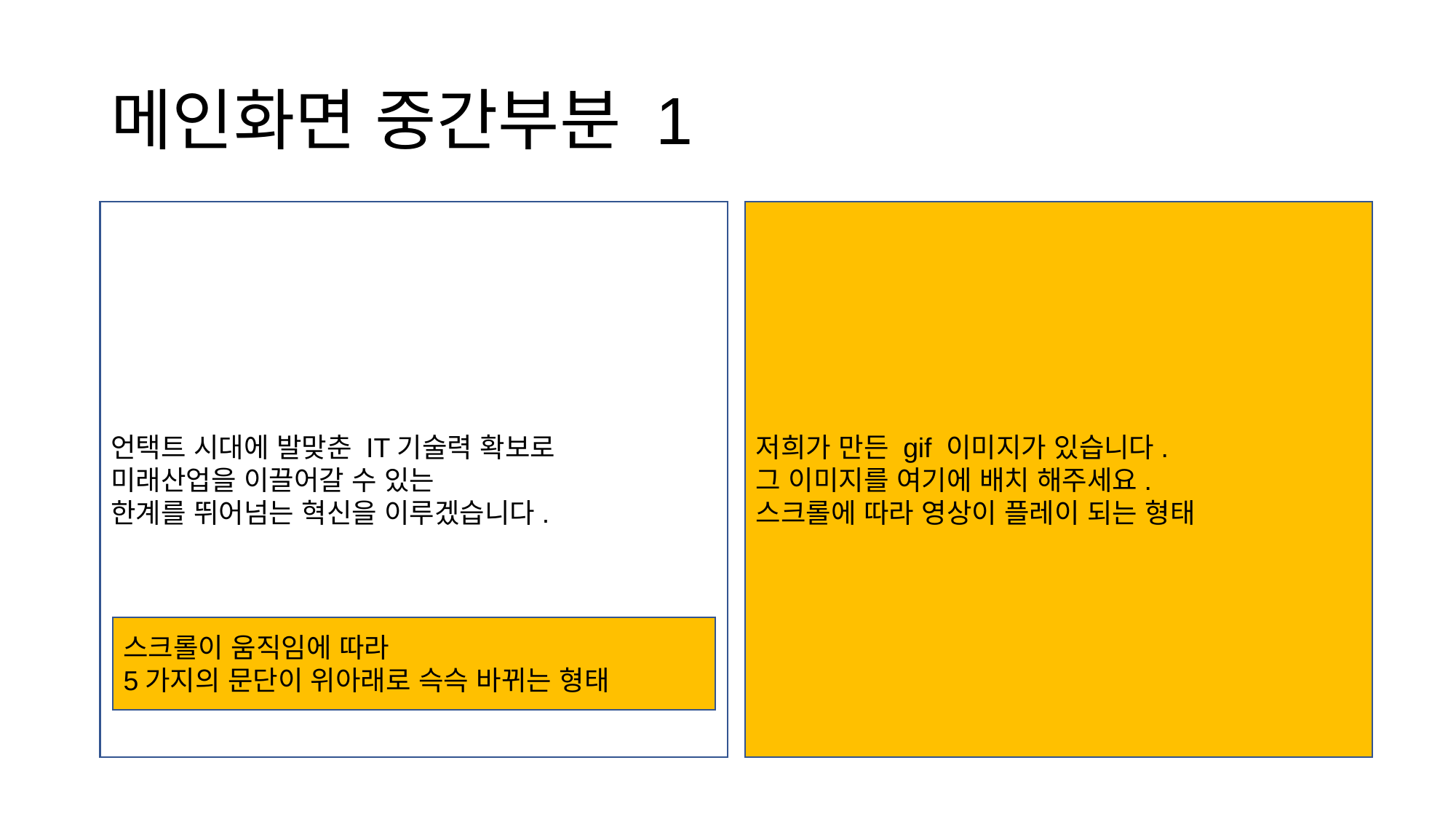

# 메인화면 중간부분 1
언택트 시대에 발맞춘 IT기술력 확보로
미래산업을 이끌어갈 수 있는
한계를 뛰어넘는 혁신을 이루겠습니다.
저희가 만든 gif 이미지가 있습니다.
그 이미지를 여기에 배치 해주세요.
스크롤에 따라 영상이 플레이 되는 형태
스크롤이 움직임에 따라
5가지의 문단이 위아래로 슥슥 바뀌는 형태